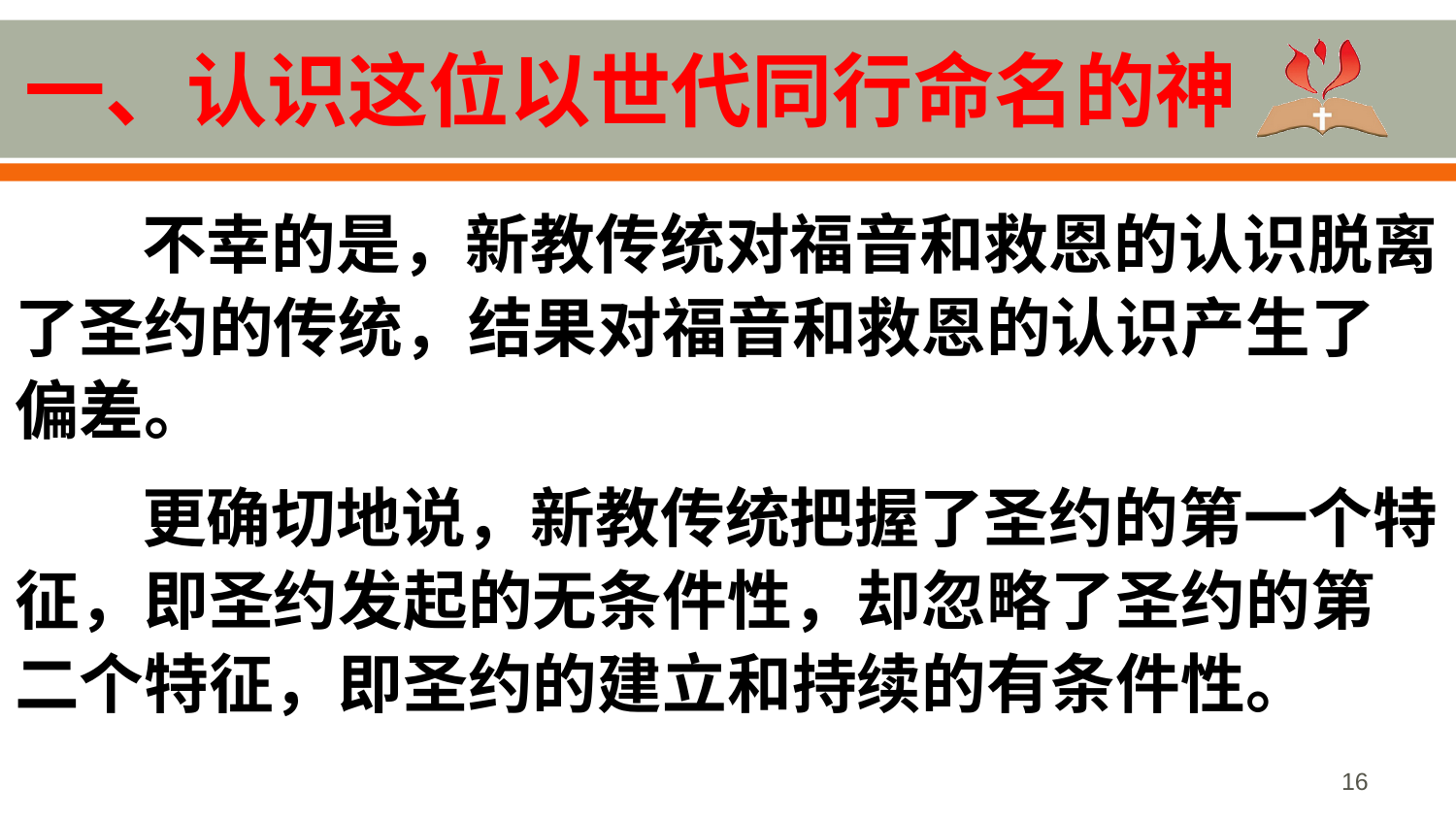

# 一、认识这位以世代同行命名的神
不幸的是，新教传统对福音和救恩的认识脱离了圣约的传统，结果对福音和救恩的认识产生了偏差。
更确切地说，新教传统把握了圣约的第一个特征，即圣约发起的无条件性，却忽略了圣约的第二个特征，即圣约的建立和持续的有条件性。

16